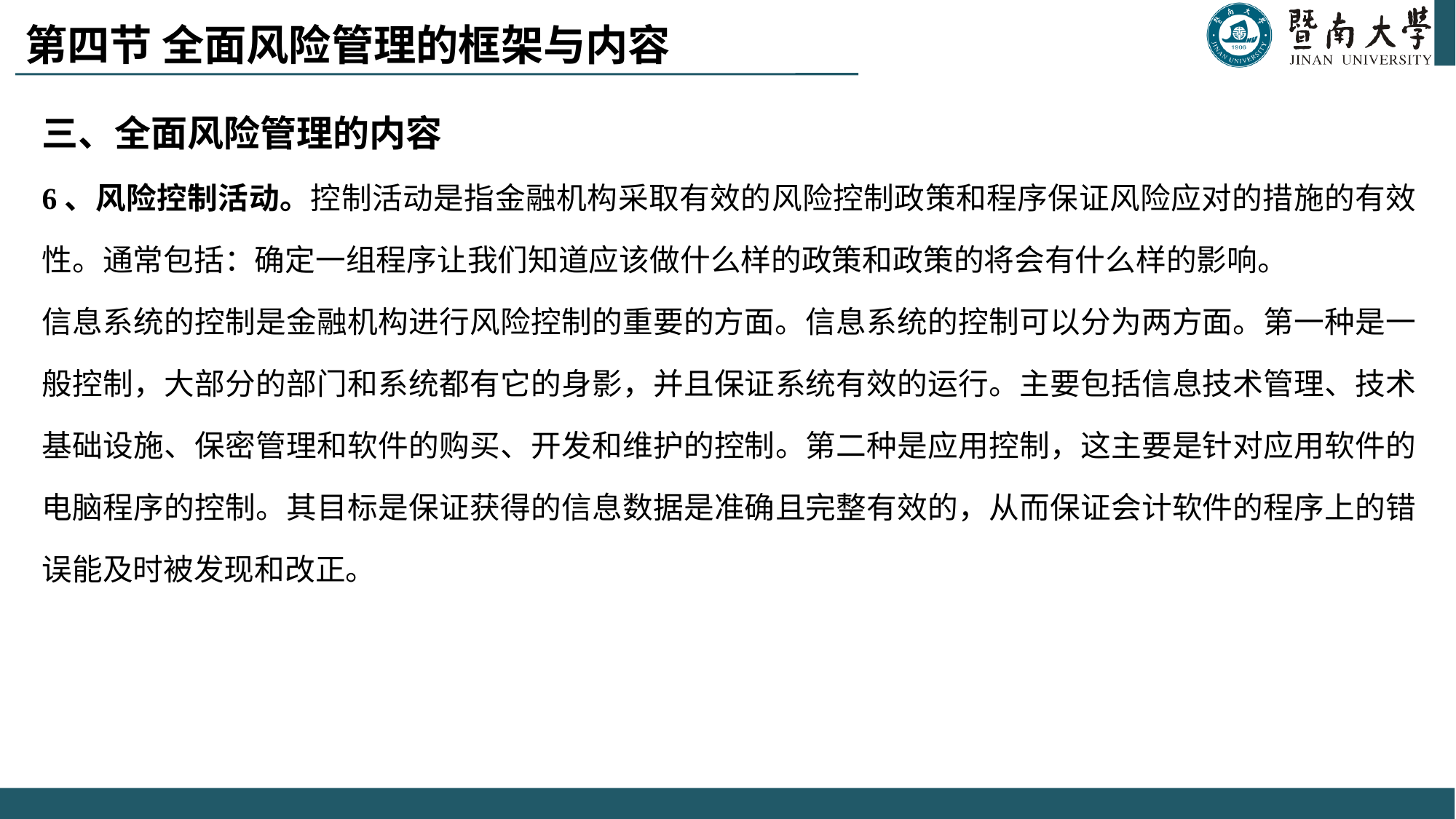

# 第四节 全面风险管理的框架与内容
三、全面风险管理的内容
6、风险控制活动。控制活动是指金融机构采取有效的风险控制政策和程序保证风险应对的措施的有效性。通常包括：确定一组程序让我们知道应该做什么样的政策和政策的将会有什么样的影响。
信息系统的控制是金融机构进行风险控制的重要的方面。信息系统的控制可以分为两方面。第一种是一般控制，大部分的部门和系统都有它的身影，并且保证系统有效的运行。主要包括信息技术管理、技术基础设施、保密管理和软件的购买、开发和维护的控制。第二种是应用控制，这主要是针对应用软件的电脑程序的控制。其目标是保证获得的信息数据是准确且完整有效的，从而保证会计软件的程序上的错误能及时被发现和改正。